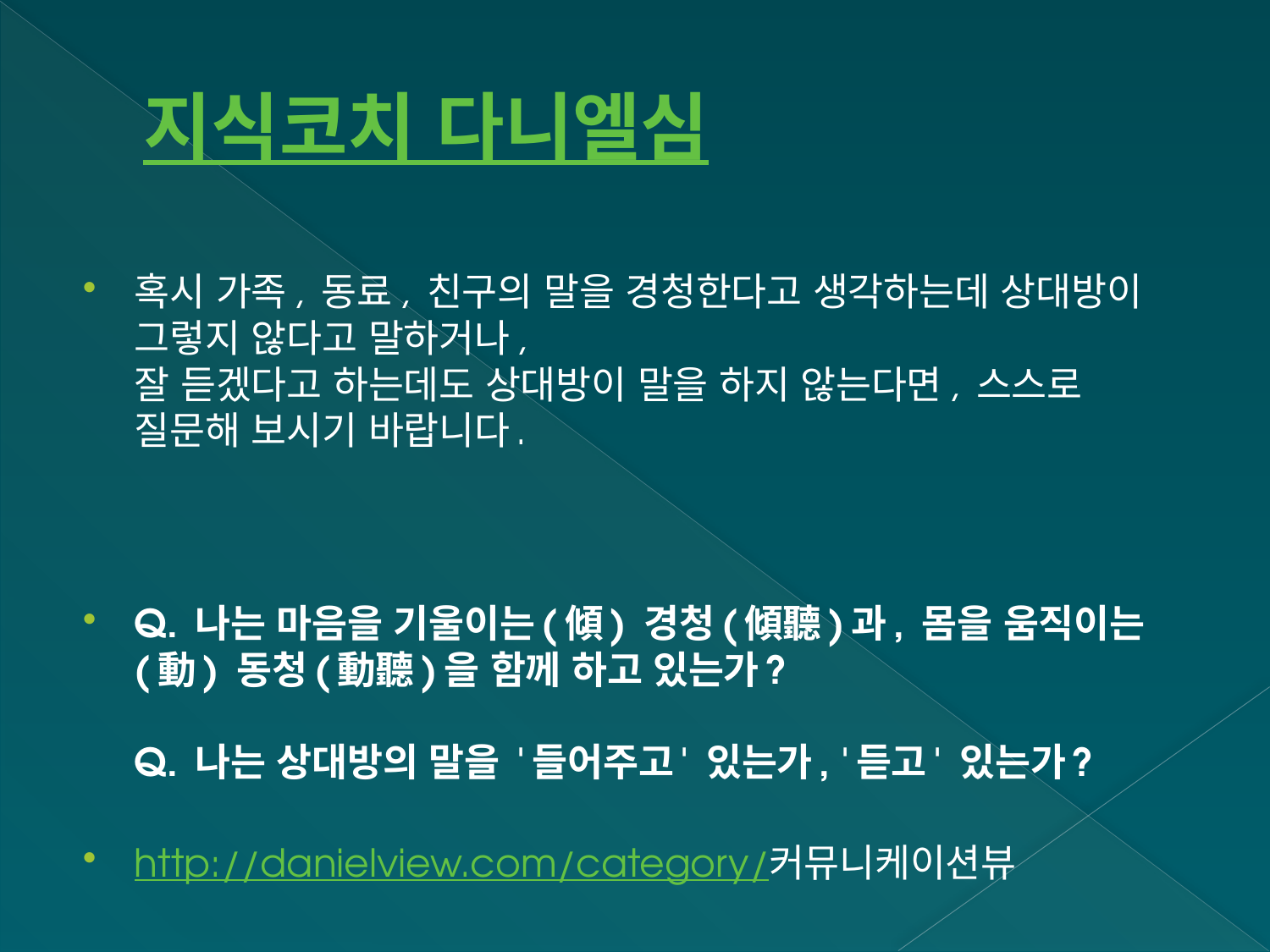

# 지식코치 다니엘심
혹시 가족, 동료, 친구의 말을 경청한다고 생각하는데 상대방이 그렇지 않다고 말하거나,
잘 듣겠다고 하는데도 상대방이 말을 하지 않는다면, 스스로 질문해 보시기 바랍니다.
Q. 나는 마음을 기울이는(傾) 경청(傾聽)과, 몸을 움직이는(動) 동청(動聽)을 함께 하고 있는가?
Q. 나는 상대방의 말을 '들어주고' 있는가, '듣고' 있는가?
http://danielview.com/category/커뮤니케이션뷰